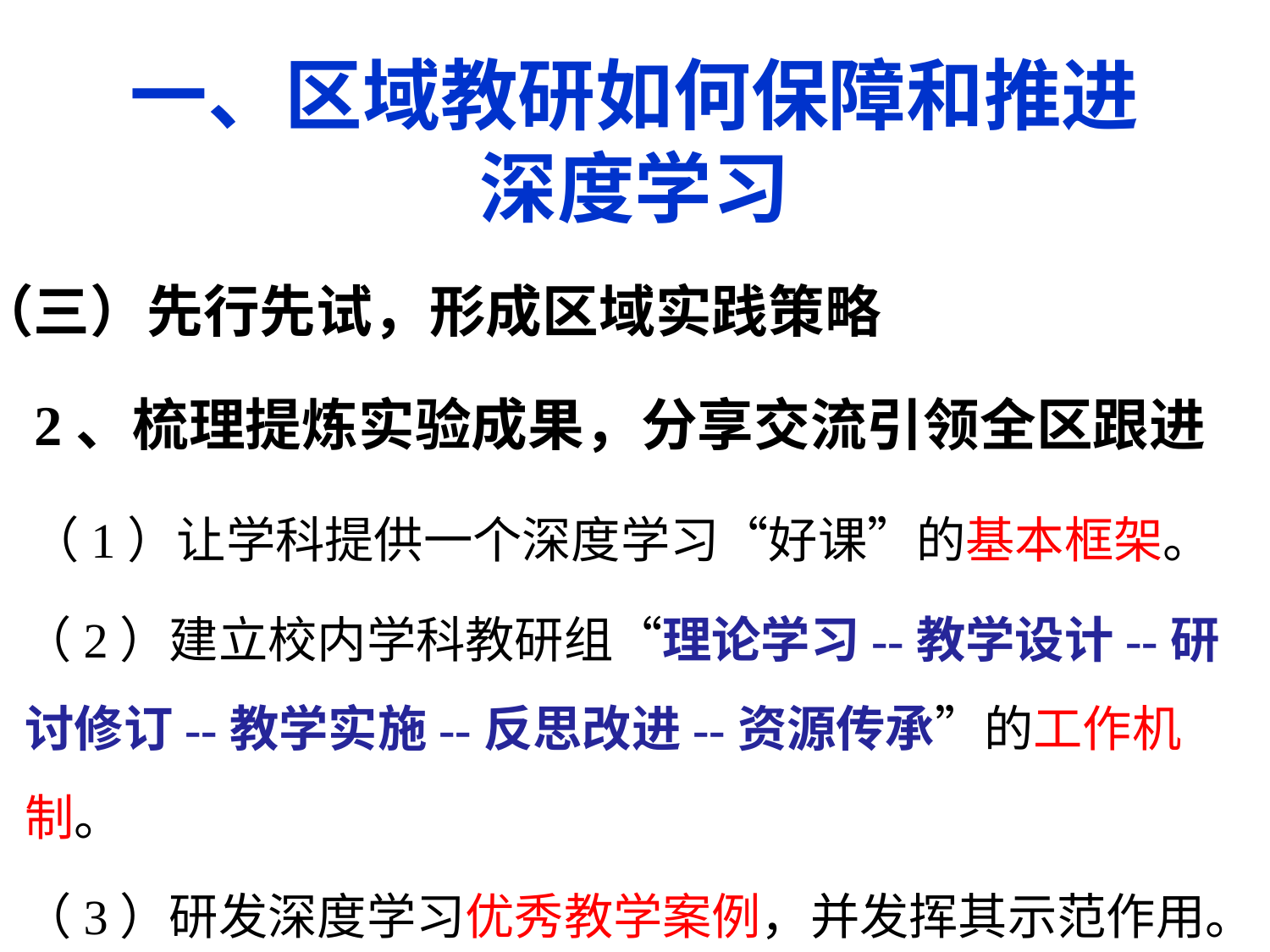

# 一、区域教研如何保障和推进深度学习
（三）先行先试，形成区域实践策略
    2、梳理提炼实验成果，分享交流引领全区跟进
   （1）让学科提供一个深度学习“好课”的基本框架。
   （2）建立校内学科教研组“理论学习--教学设计--研讨修订--教学实施--反思改进--资源传承”的工作机制。
   （3）研发深度学习优秀教学案例，并发挥其示范作用。